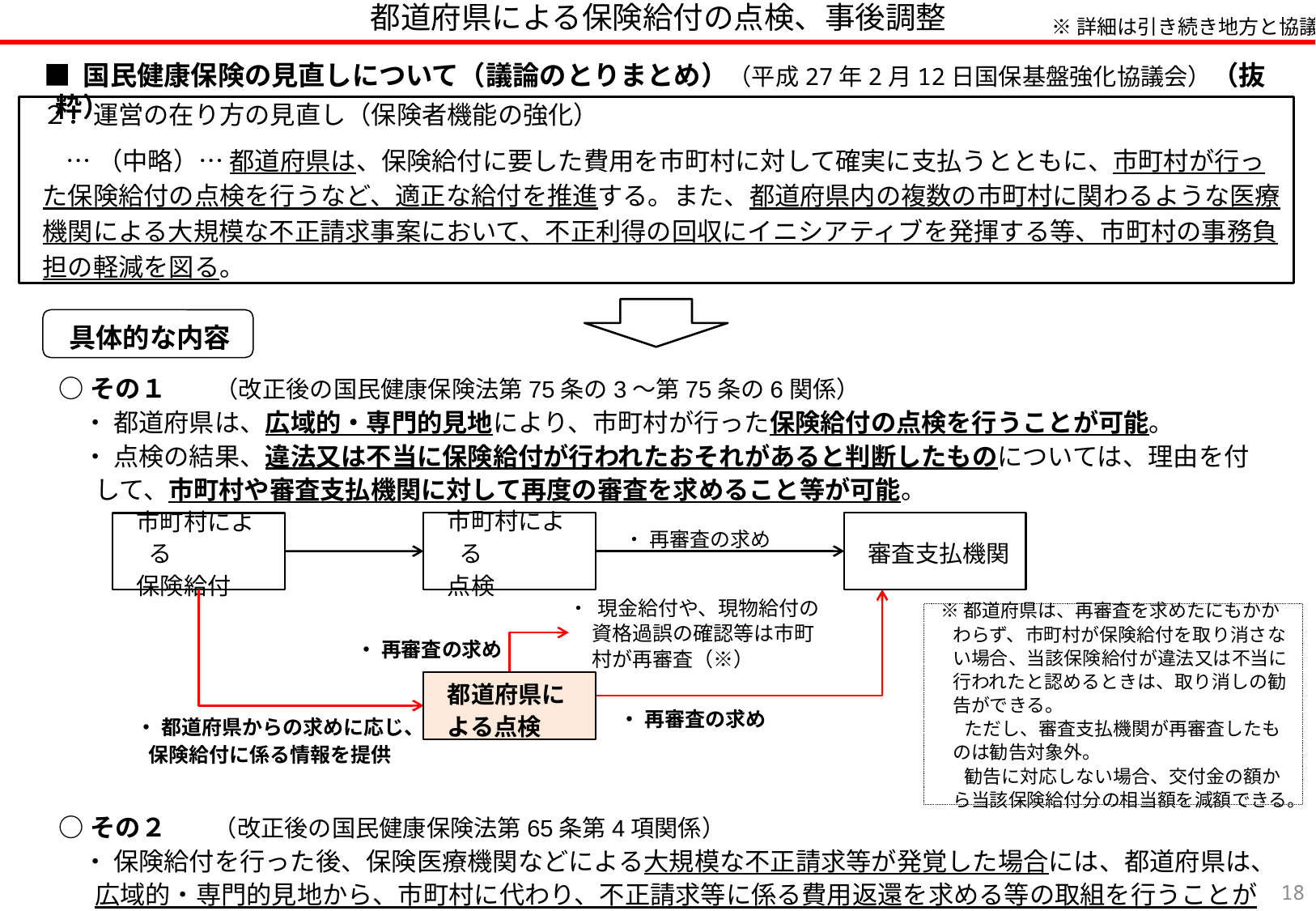

都道府県による保険給付の点検、事後調整
※詳細は引き続き地方と協議
■ 国民健康保険の見直しについて（議論のとりまとめ）（平成27年2月12日国保基盤強化協議会）（抜粋）
２．運営の在り方の見直し（保険者機能の強化）
…（中略）… 都道府県は、保険給付に要した費用を市町村に対して確実に支払うとともに、市町村が行った保険給付の点検を行うなど、適正な給付を推進する。また、都道府県内の複数の市町村に関わるような医療機関による大規模な不正請求事案において、不正利得の回収にイニシアティブを発揮する等、市町村の事務負担の軽減を図る。

具体的な内容

○その１　　（改正後の国民健康保険法第75条の3～第75条の6関係）
・ 都道府県は、広域的・専門的見地により、市町村が行った保険給付の点検を行うことが可能。
・ 点検の結果、違法又は不当に保険給付が行われたおそれがあると判断したものについては、理由を付して、市町村や審査支払機関に対して再度の審査を求めること等が可能。

○その２　　（改正後の国民健康保険法第65条第4項関係）
・ 保険給付を行った後、保険医療機関などによる大規模な不正請求等が発覚した場合には、都道府県は、広域的・専門的見地から、市町村に代わり、不正請求等に係る費用返還を求める等の取組を行うことが可能。
市町村による
点検
審査支払機関
市町村による
保険給付
・ 再審査の求め
・  現金給付や、現物給付の資格過誤の確認等は市町村が再審査（※）
※都道府県は、再審査を求めたにもかかわらず、市町村が保険給付を取り消さない場合、当該保険給付が違法又は不当に行われたと認めるときは、取り消しの勧告ができる。
ただし、審査支払機関が再審査したものは勧告対象外。
勧告に対応しない場合、交付金の額から当該保険給付分の相当額を減額できる。
・ 再審査の求め
都道府県による点検
・ 再審査の求め
・ 都道府県からの求めに応じ、
保険給付に係る情報を提供
18